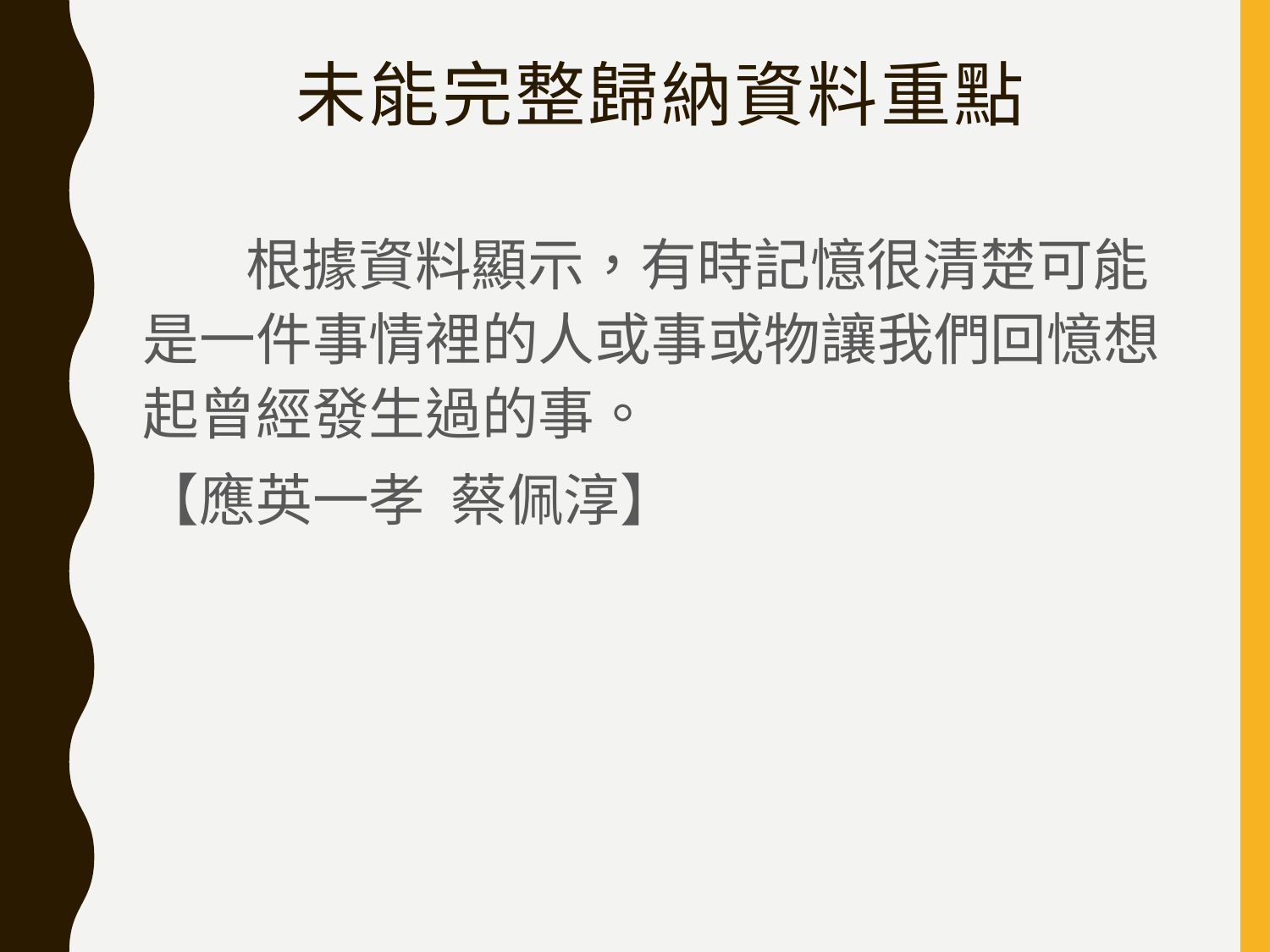

# 未能完整歸納資料重點
       根據資料顯示，有時記憶很清楚可能是一件事情裡的人或事或物讓我們回憶想起曾經發生過的事。
【應英一孝  蔡佩淳】